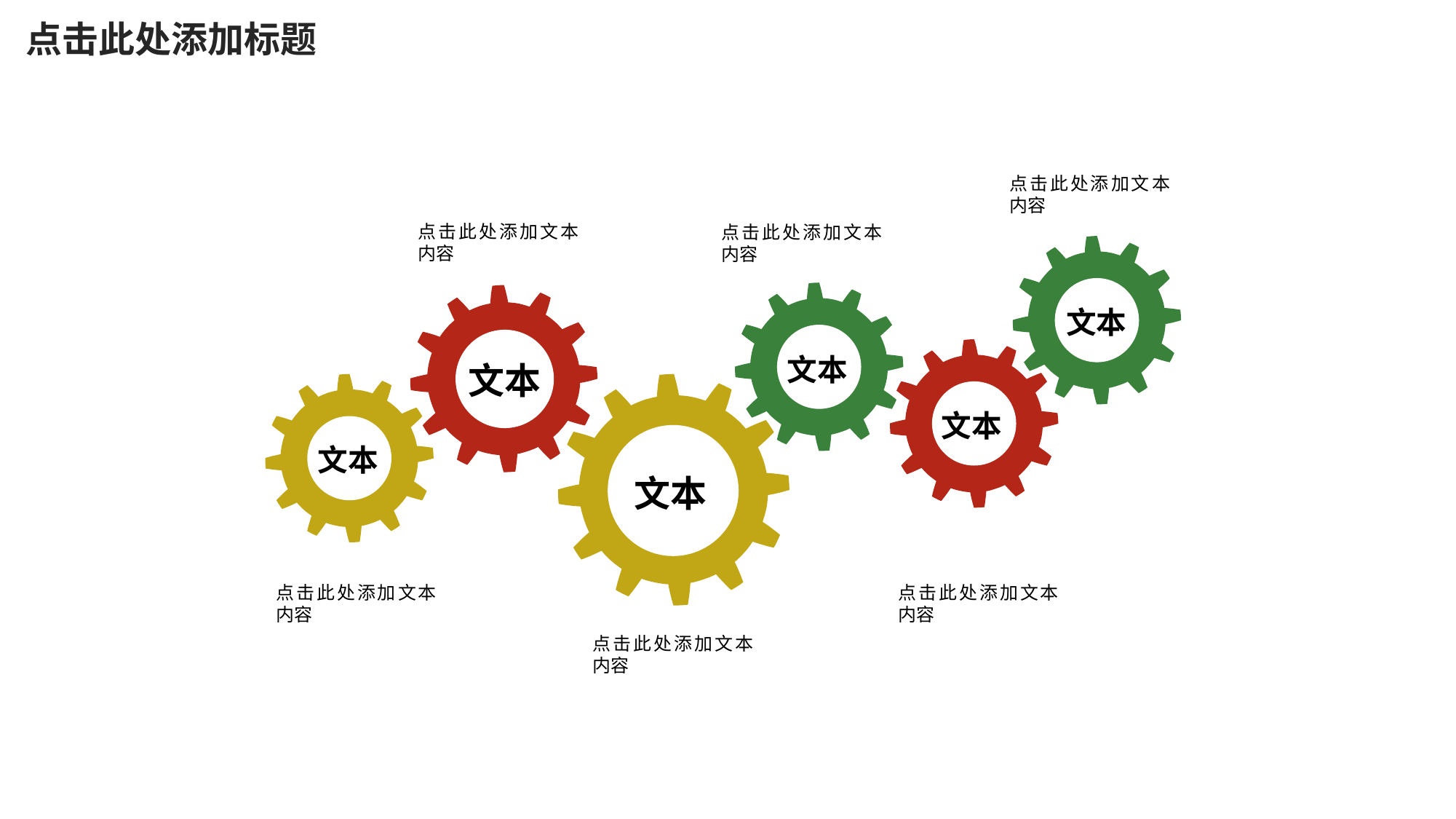

点击此处添加标题
点击此处添加文本内容
点击此处添加文本内容
点击此处添加文本内容

文本

文本
文本

文本

文本
文本
点击此处添加文本内容
点击此处添加文本内容
点击此处添加文本内容